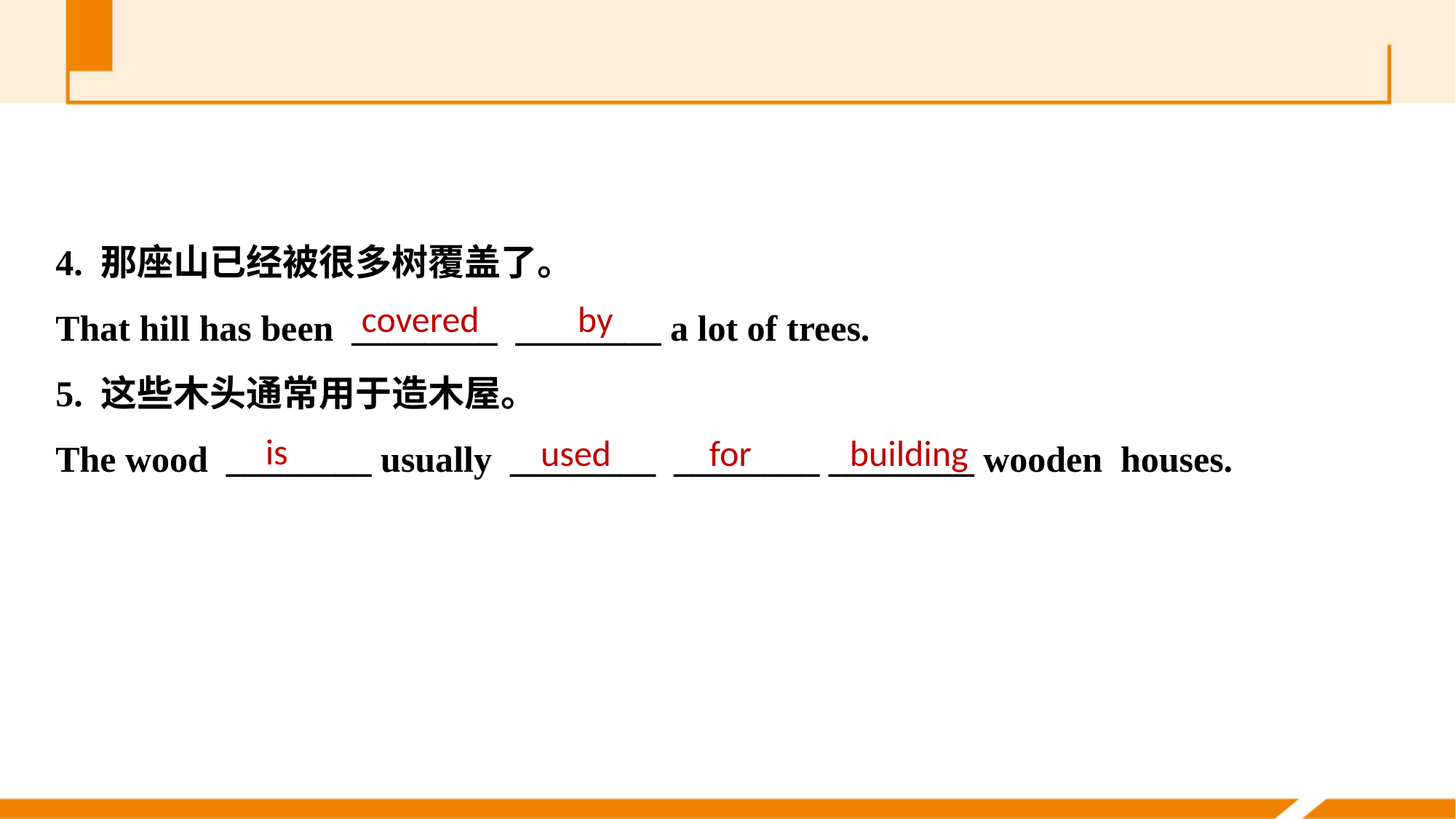

4. 那座山已经被很多树覆盖了。
That hill has been  ________  ________ a lot of trees.
5. 这些木头通常用于造木屋。
The wood  ________ usually  ________  ________ ________ wooden  houses.
covered            by
 is
used            for            building